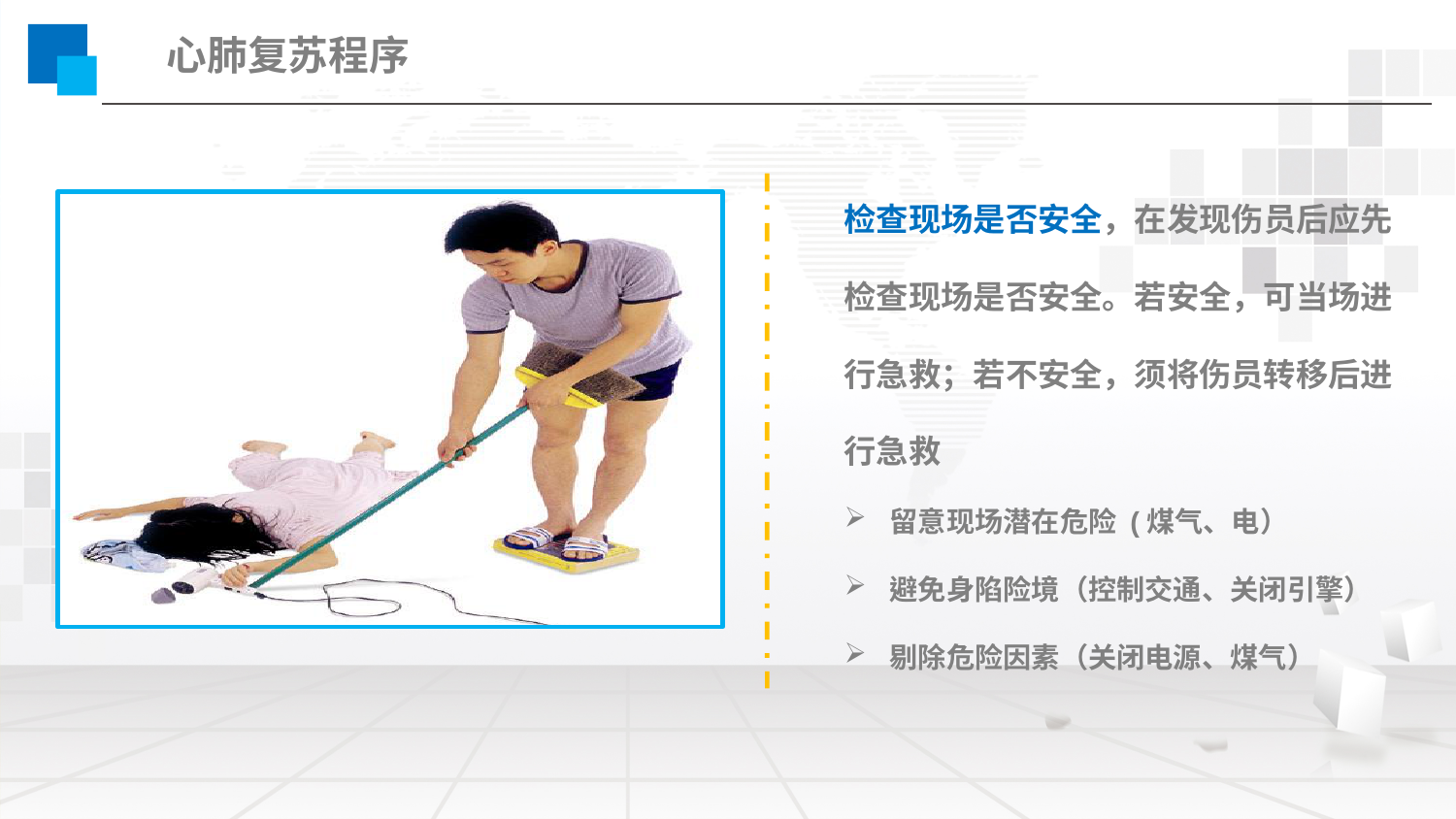

心肺复苏程序
检查现场是否安全，在发现伤员后应先检查现场是否安全。若安全，可当场进行急救；若不安全，须将伤员转移后进行急救
留意现场潜在危险 (煤气、电）
避免身陷险境（控制交通、关闭引擎）
剔除危险因素（关闭电源、煤气）